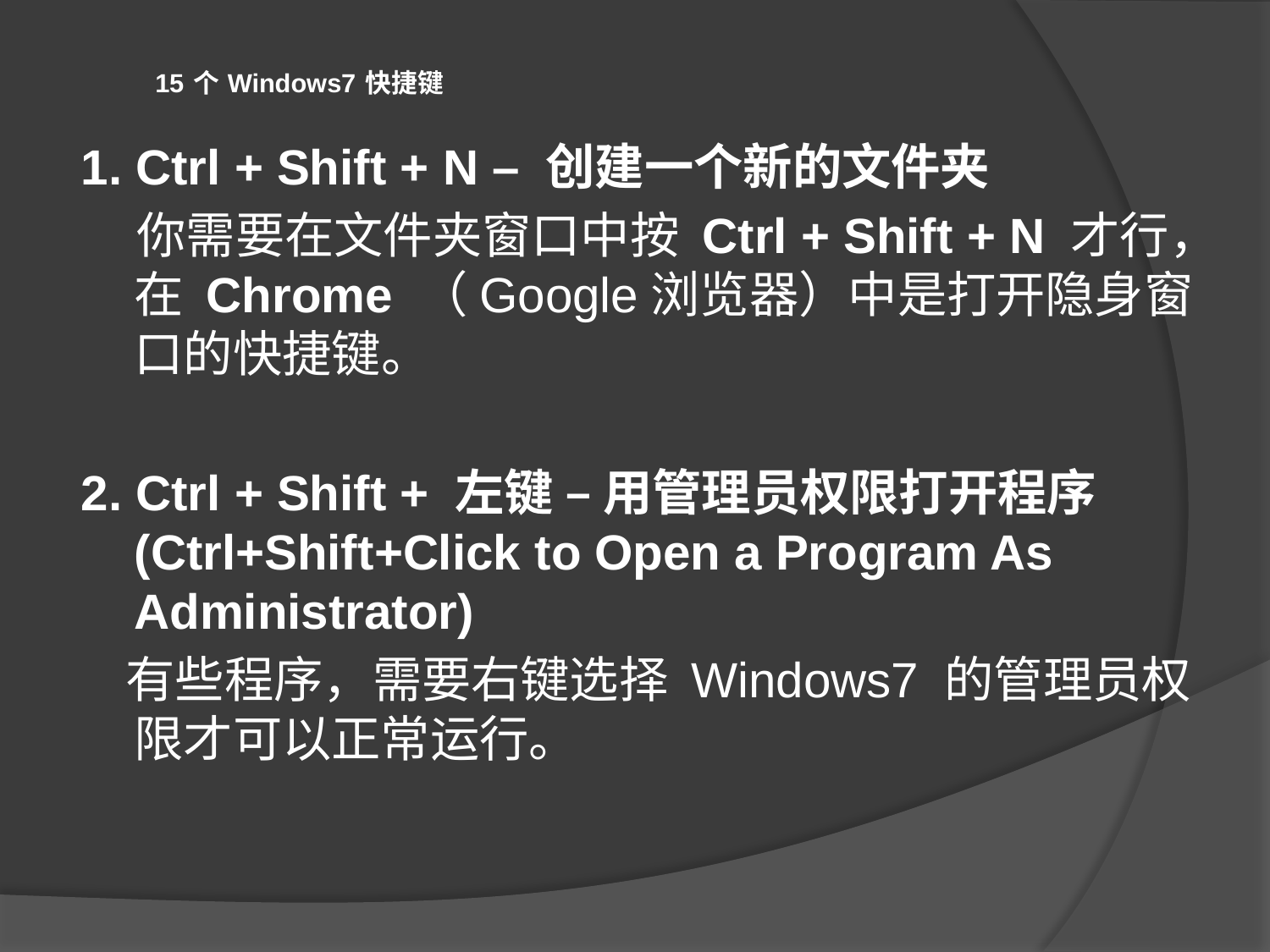

# 15 个 Windows7 快捷键
1. Ctrl + Shift + N – 创建一个新的文件夹
    你需要在文件夹窗口中按 Ctrl + Shift + N 才行，在 Chrome （Google浏览器）中是打开隐身窗口的快捷键。

2. Ctrl + Shift + 左键 – 用管理员权限打开程序 (Ctrl+Shift+Click to Open a Program As Administrator)
   有些程序，需要右键选择 Windows7 的管理员权限才可以正常运行。